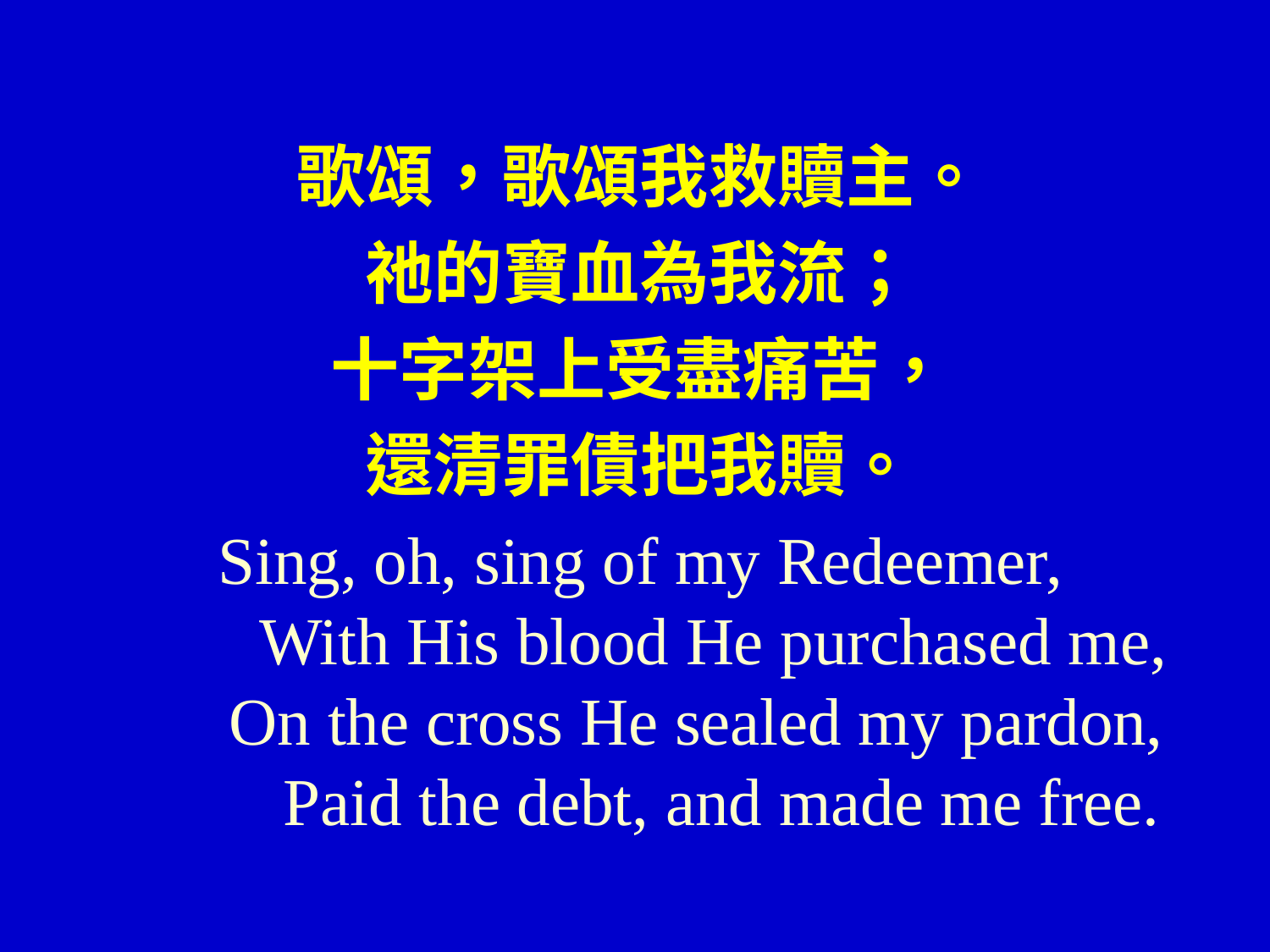

歌頌，歌頌我救贖主。
祂的寶血為我流；
十字架上受盡痛苦，
還清罪債把我贖。
Sing, oh, sing of my Redeemer,
      With His blood He purchased me,
    On the cross He sealed my pardon,
        Paid the debt, and made me free.